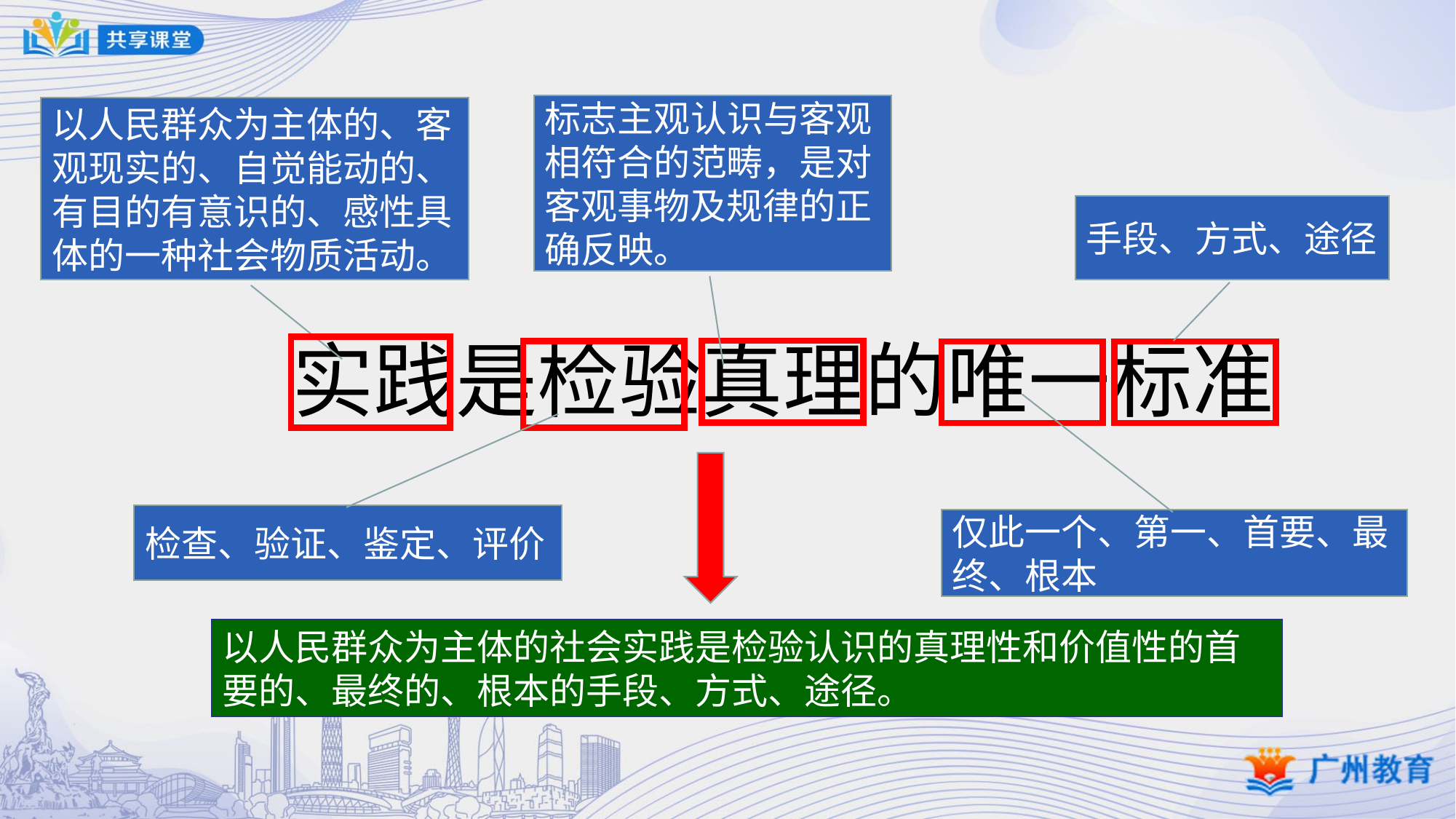

标志主观认识与客观相符合的范畴，是对客观事物及规律的正确反映。
以人民群众为主体的、客观现实的、自觉能动的、有目的有意识的、感性具体的一种社会物质活动。
手段、方式、途径
实践是检验真理的唯一标准

检查、验证、鉴定、评价
仅此一个、第一、首要、最终、根本
以人民群众为主体的社会实践是检验认识的真理性和价值性的首要的、最终的、根本的手段、方式、途径。